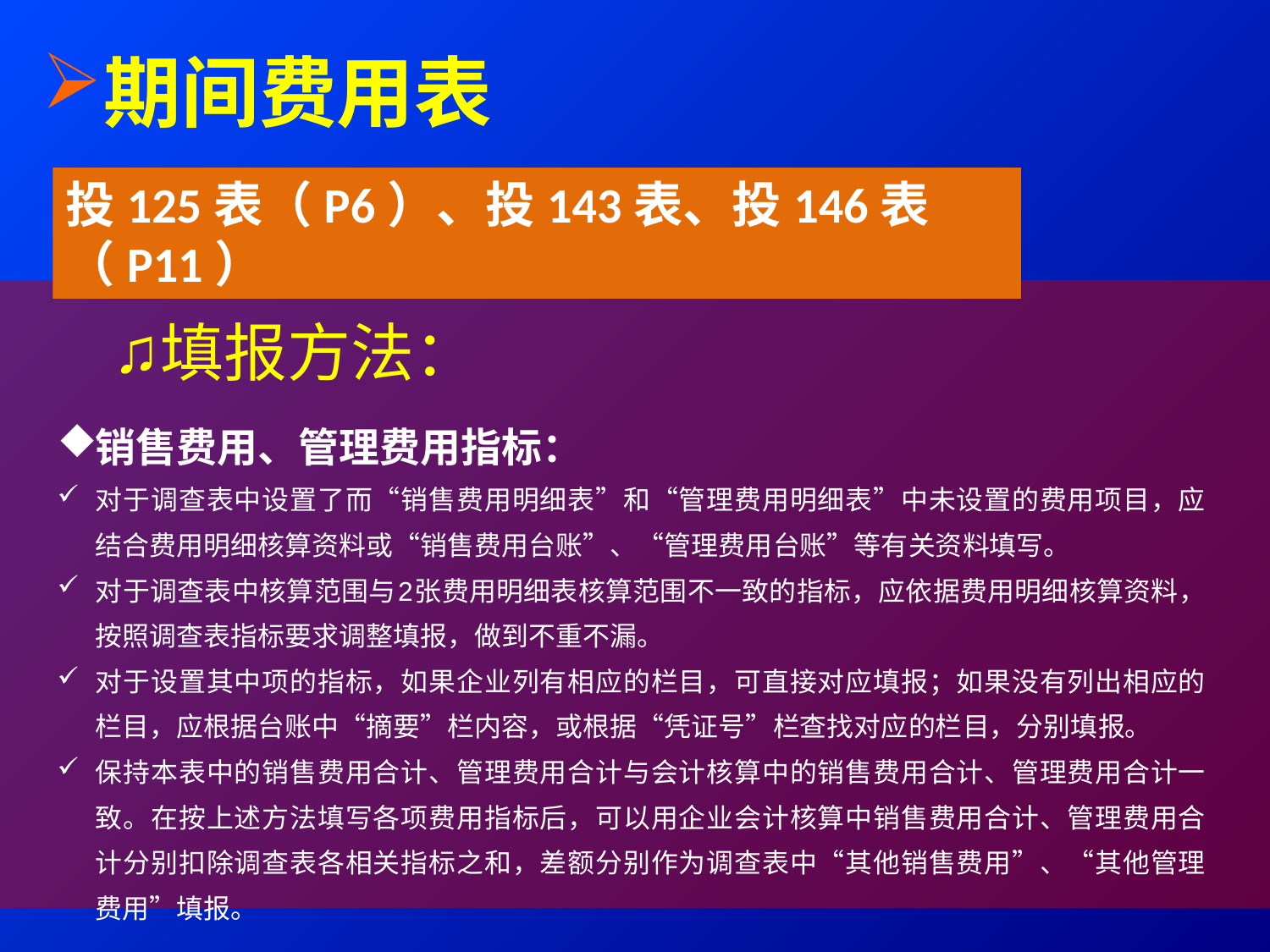

期间费用表
投125表（P6）、投143表、投146表（P11）

填报方法：
销售费用、管理费用指标：
对于调查表中设置了而“销售费用明细表”和“管理费用明细表”中未设置的费用项目，应结合费用明细核算资料或“销售费用台账”、“管理费用台账”等有关资料填写。
对于调查表中核算范围与2张费用明细表核算范围不一致的指标，应依据费用明细核算资料，按照调查表指标要求调整填报，做到不重不漏。
对于设置其中项的指标，如果企业列有相应的栏目，可直接对应填报；如果没有列出相应的栏目，应根据台账中“摘要”栏内容，或根据“凭证号”栏查找对应的栏目，分别填报。
保持本表中的销售费用合计、管理费用合计与会计核算中的销售费用合计、管理费用合计一致。在按上述方法填写各项费用指标后，可以用企业会计核算中销售费用合计、管理费用合计分别扣除调查表各相关指标之和，差额分别作为调查表中“其他销售费用”、“其他管理费用”填报。